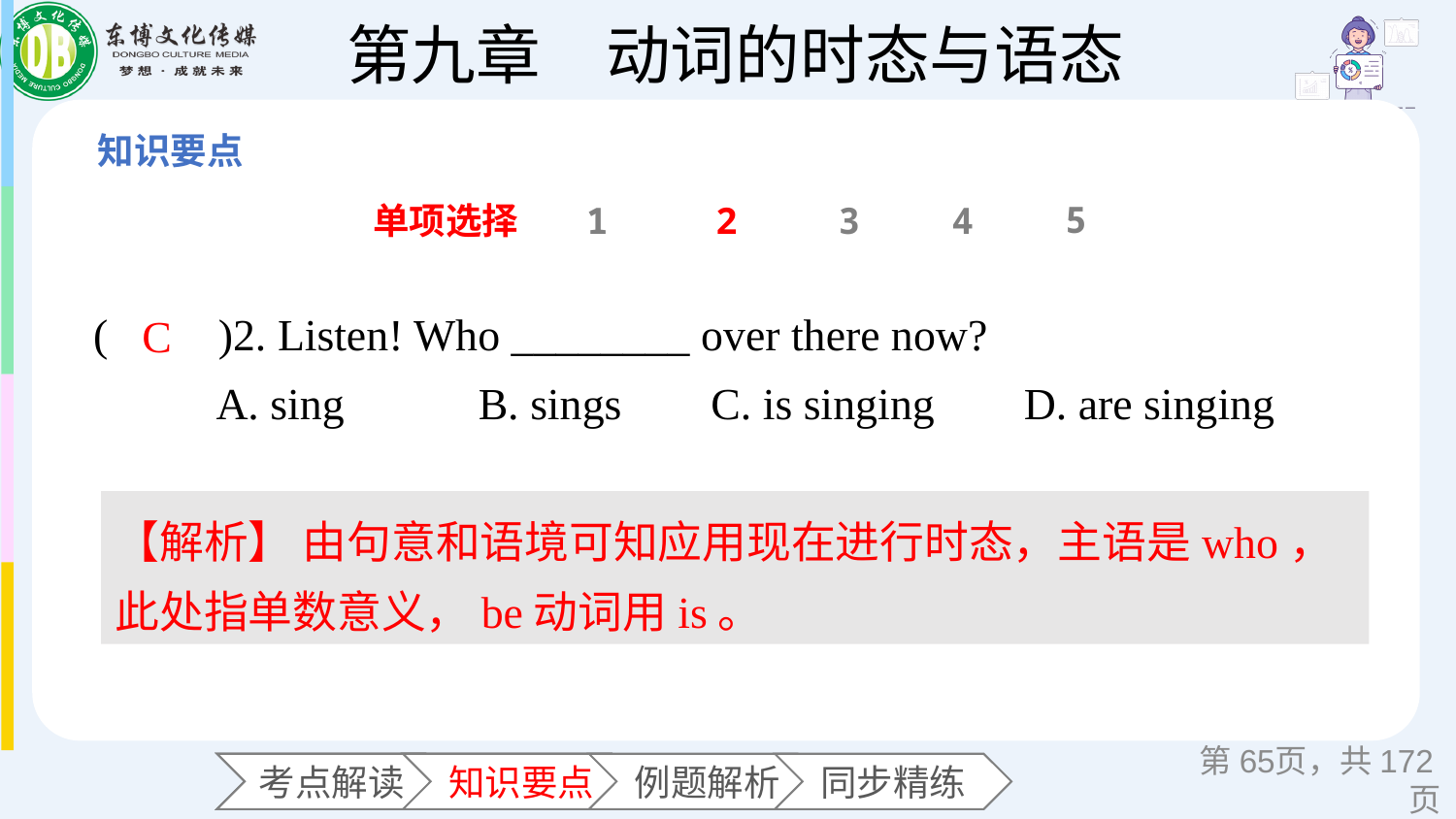

5
单项选择
1
2
3
4
(　　)2. Listen! Who ________ over there now?
           A. sing            B. sings        C. is singing        D. are singing
C
【解析】 由句意和语境可知应用现在进行时态，主语是who，此处指单数意义，be动词用is。
第65页，共172页